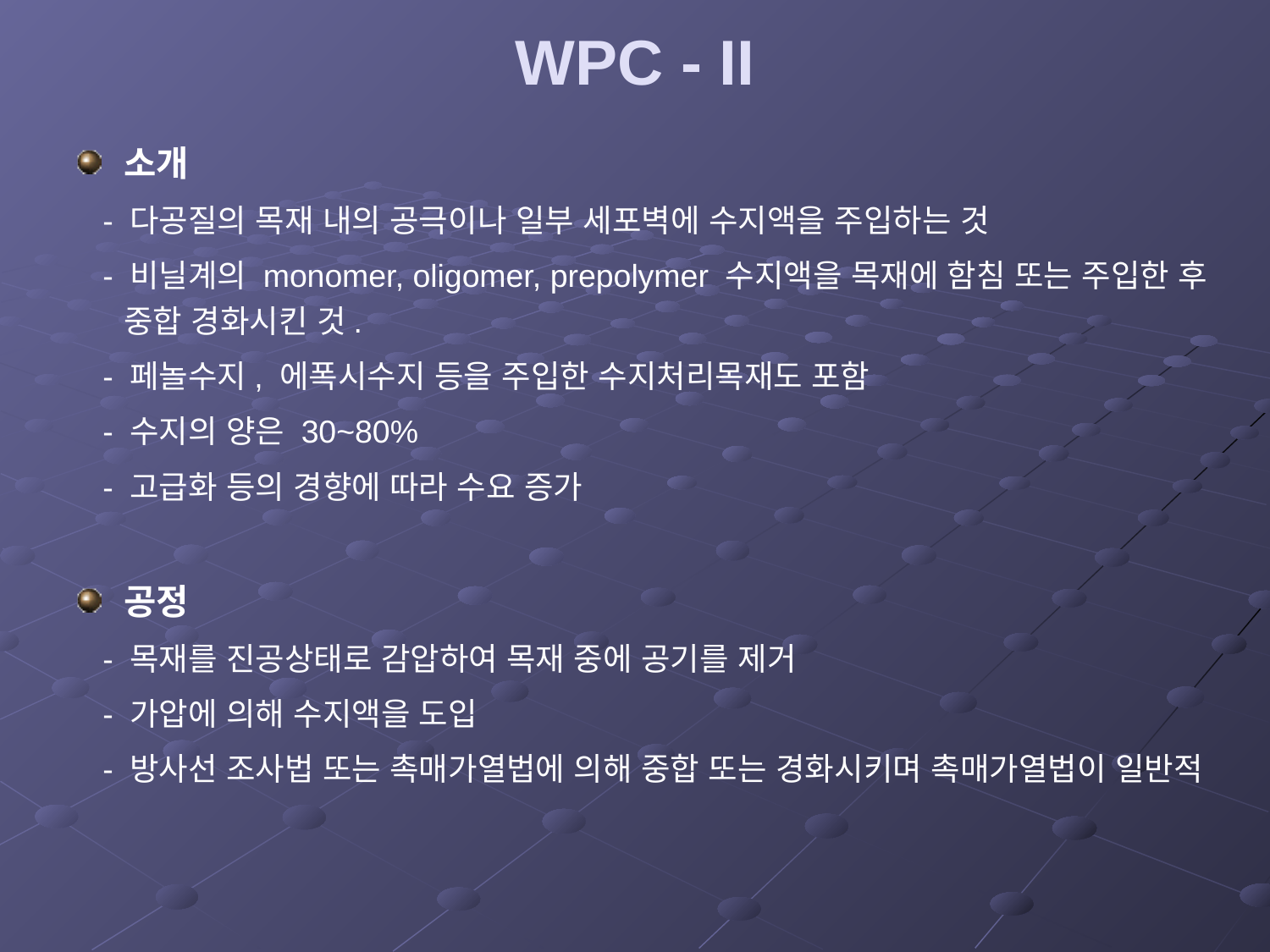

# WPC - II
소개
   - 다공질의 목재 내의 공극이나 일부 세포벽에 수지액을 주입하는 것
   - 비닐계의 monomer, oligomer, prepolymer 수지액을 목재에 함침 또는 주입한 후 중합 경화시킨 것.
   - 페놀수지, 에폭시수지 등을 주입한 수지처리목재도 포함
   - 수지의 양은 30~80%
   - 고급화 등의 경향에 따라 수요 증가

공정
   - 목재를 진공상태로 감압하여 목재 중에 공기를 제거
   - 가압에 의해 수지액을 도입
   - 방사선 조사법 또는 촉매가열법에 의해 중합 또는 경화시키며 촉매가열법이 일반적